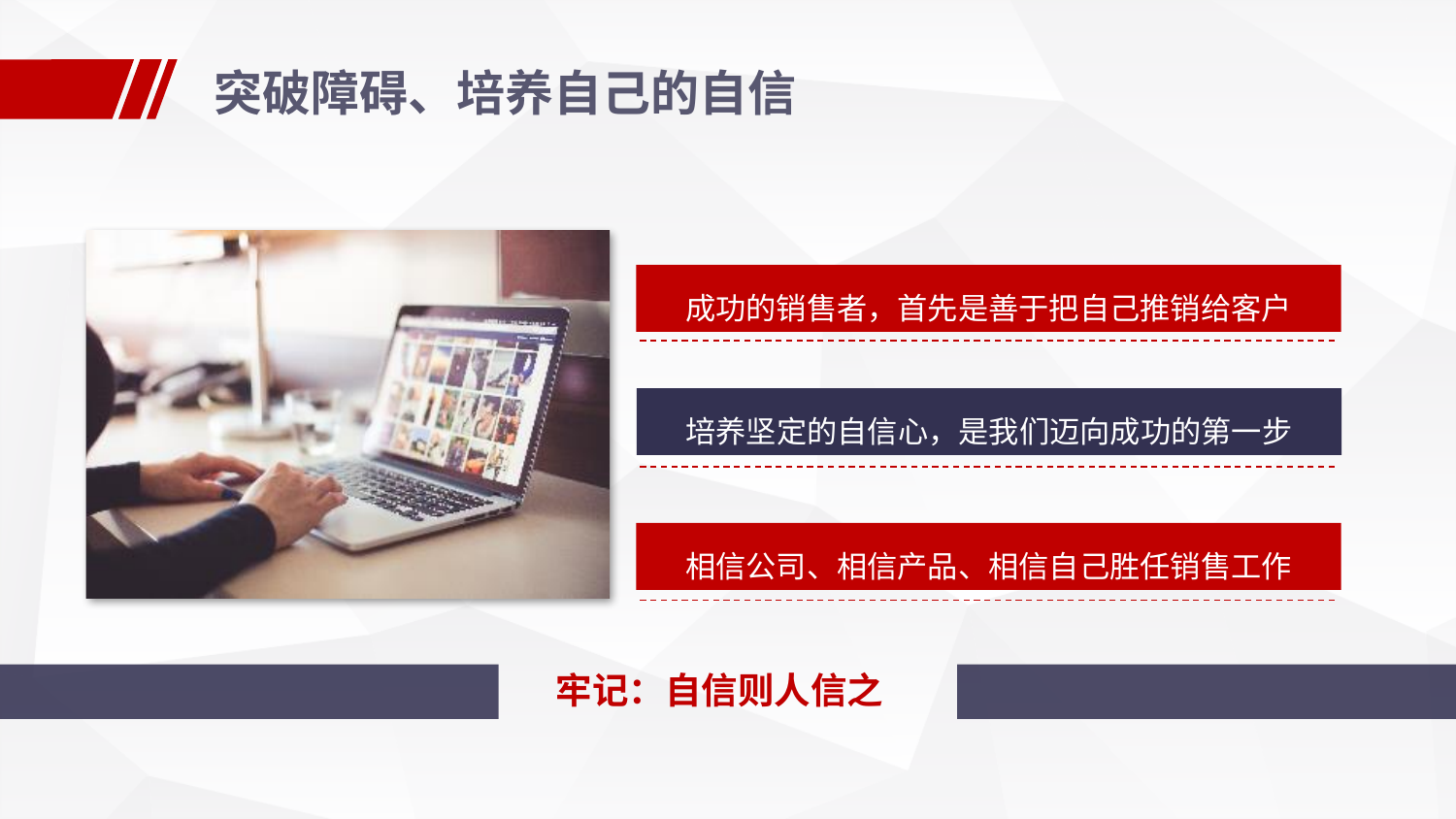

突破障碍、培养自己的自信

成功的销售者，首先是善于把自己推销给客户
培养坚定的自信心，是我们迈向成功的第一步
相信公司、相信产品、相信自己胜任销售工作
牢记：自信则人信之